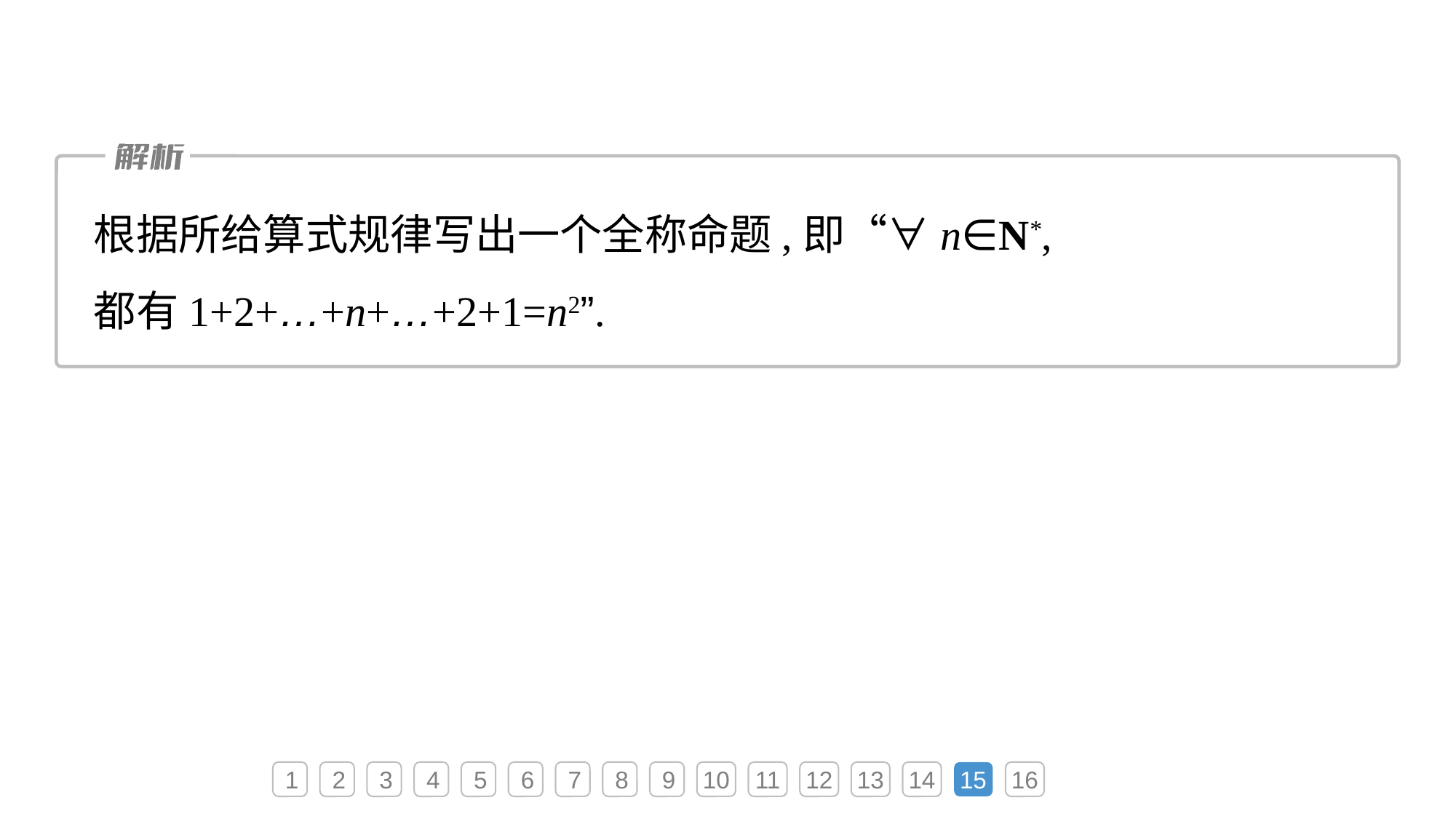

根据所给算式规律写出一个全称命题,即“∀n∈N*,
都有1+2+…+n+…+2+1=n2”.
1
2
3
4
5
6
7
8
9
10
11
12
13
14
15
16